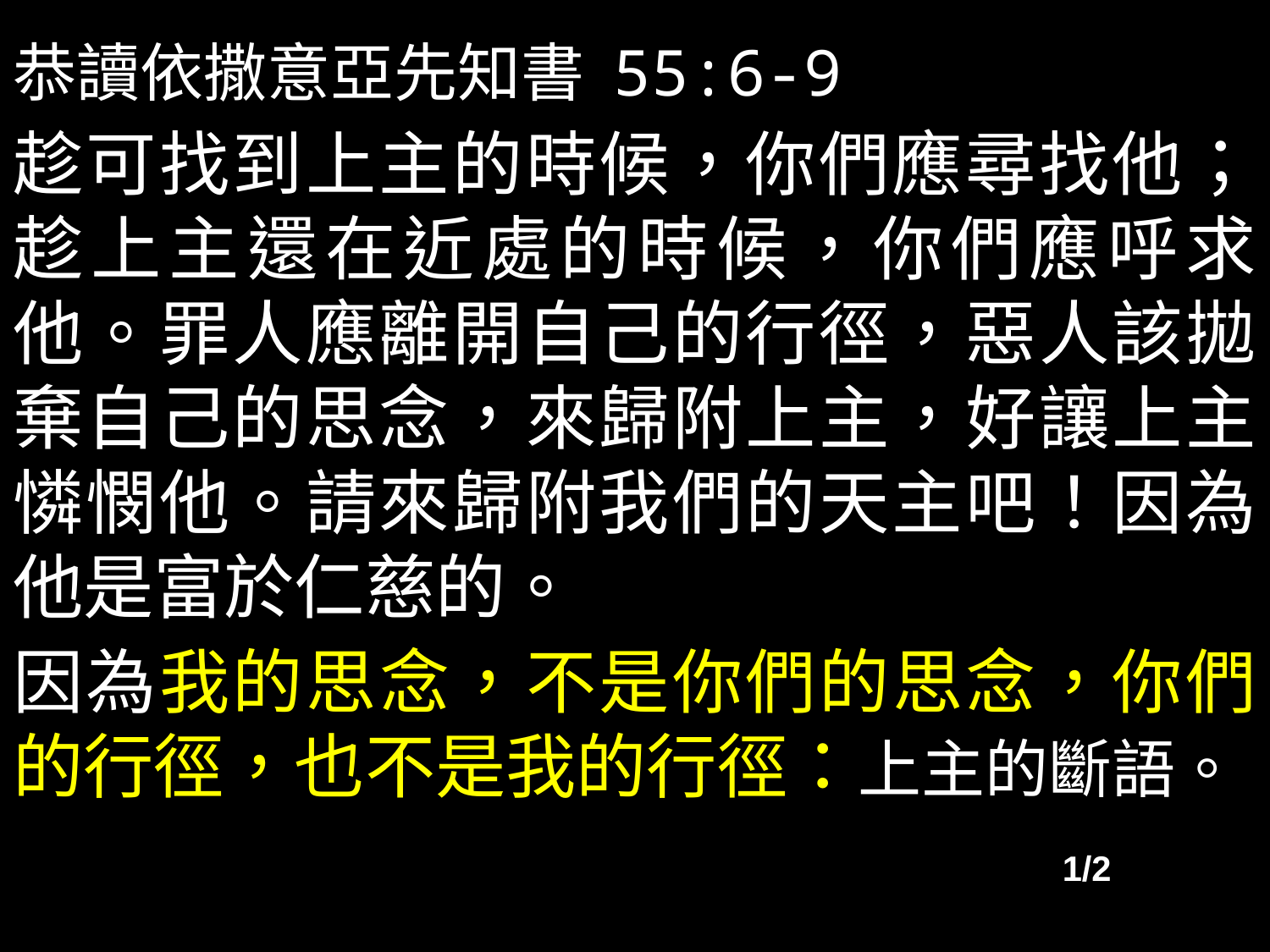

恭讀依撒意亞先知書 55:6-9
趁可找到上主的時候，你們應尋找他；趁上主還在近處的時候，你們應呼求他。罪人應離開自己的行徑，惡人該拋棄自己的思念，來歸附上主，好讓上主憐憫他。請來歸附我們的天主吧！因為他是富於仁慈的。
因為我的思念，不是你們的思念，你們的行徑，也不是我的行徑：上主的斷語。
1/2